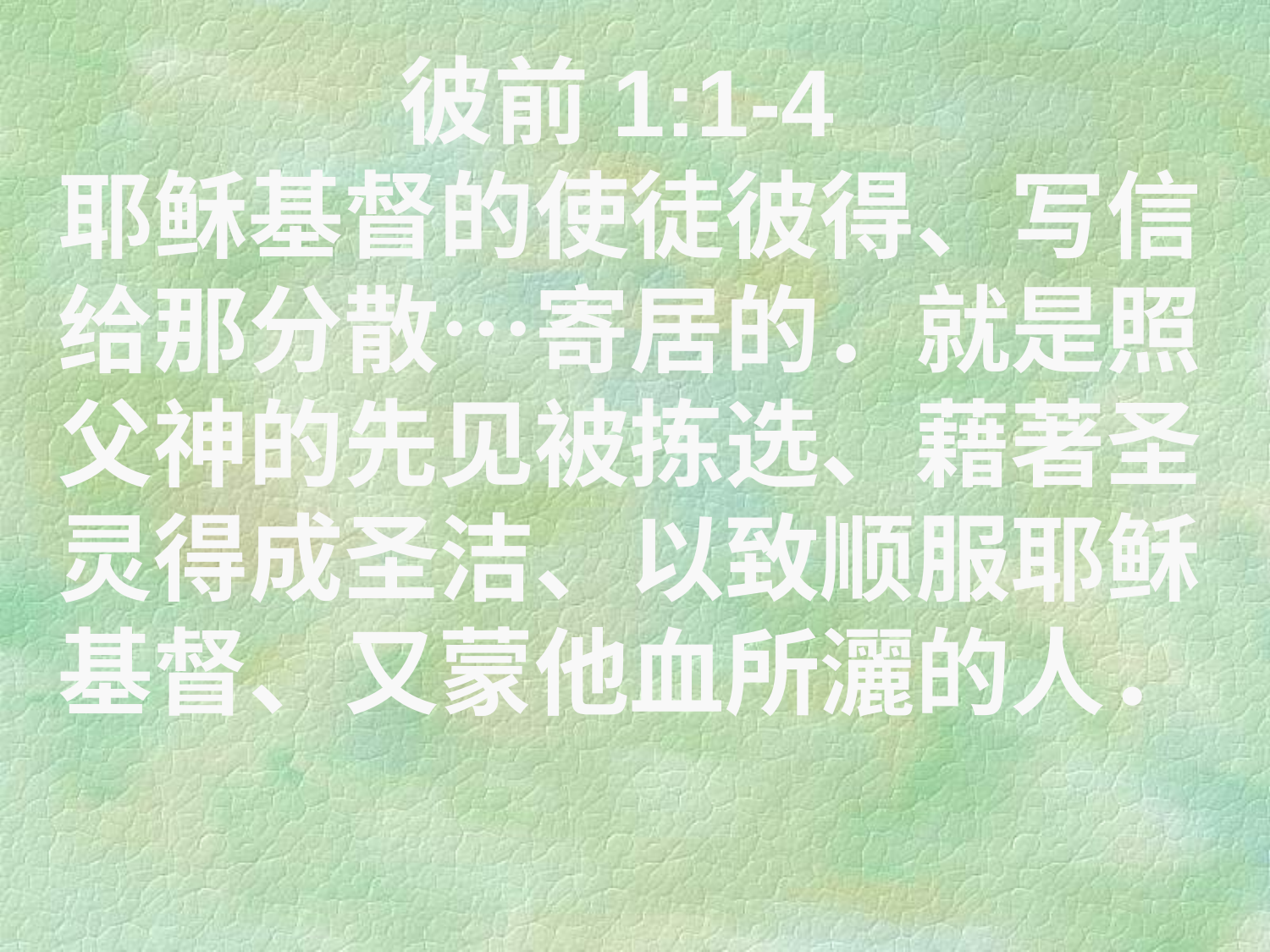

彼前1:1-4
耶稣基督的使徒彼得、写信给那分散…寄居的．就是照父神的先见被拣选、藉著圣灵得成圣洁、以致顺服耶稣基督、又蒙他血所灑的人．